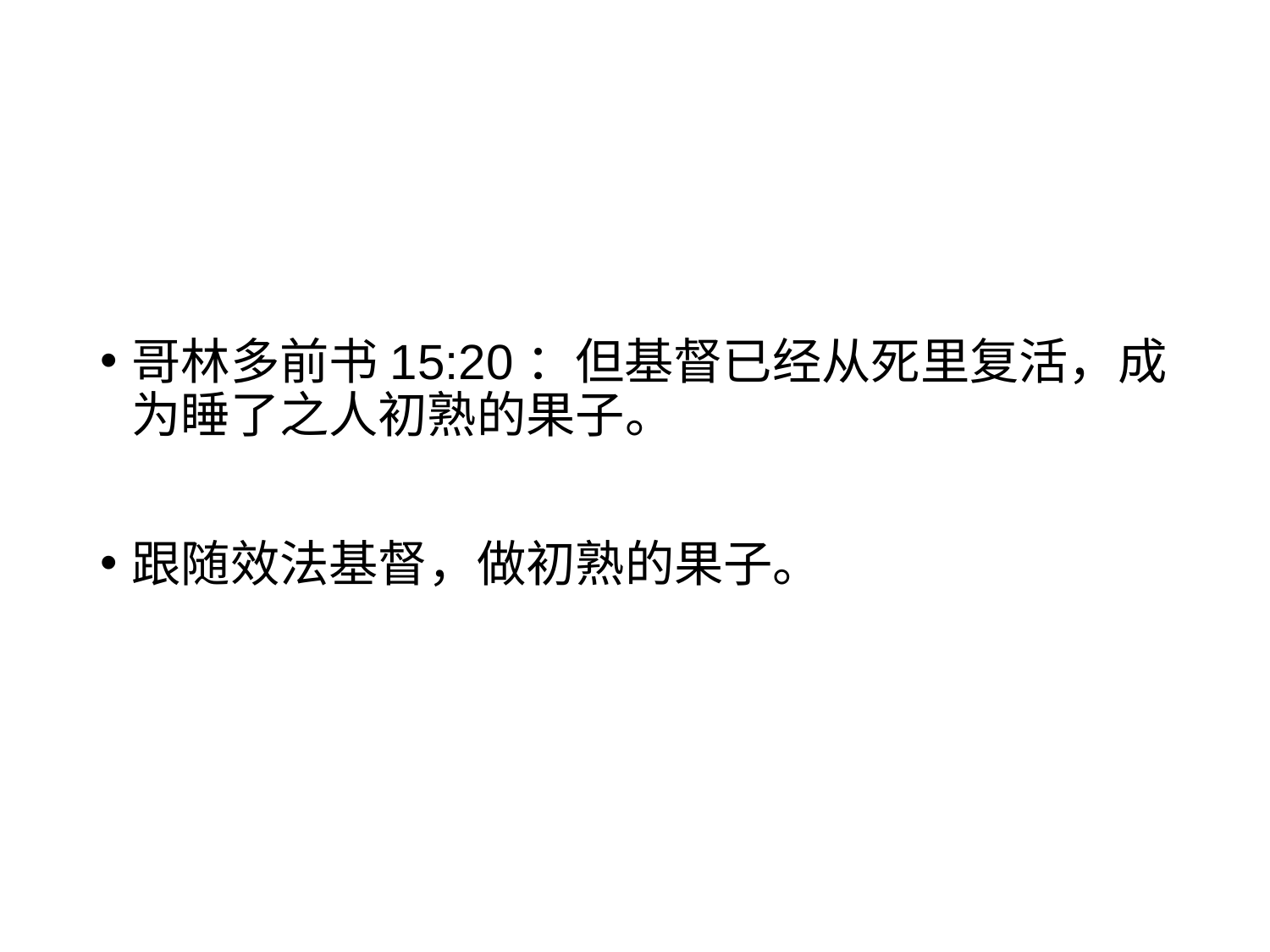

#

哥林多前书15:20：但基督已经从死里复活，成为睡了之人初熟的果子。

跟随效法基督，做初熟的果子。